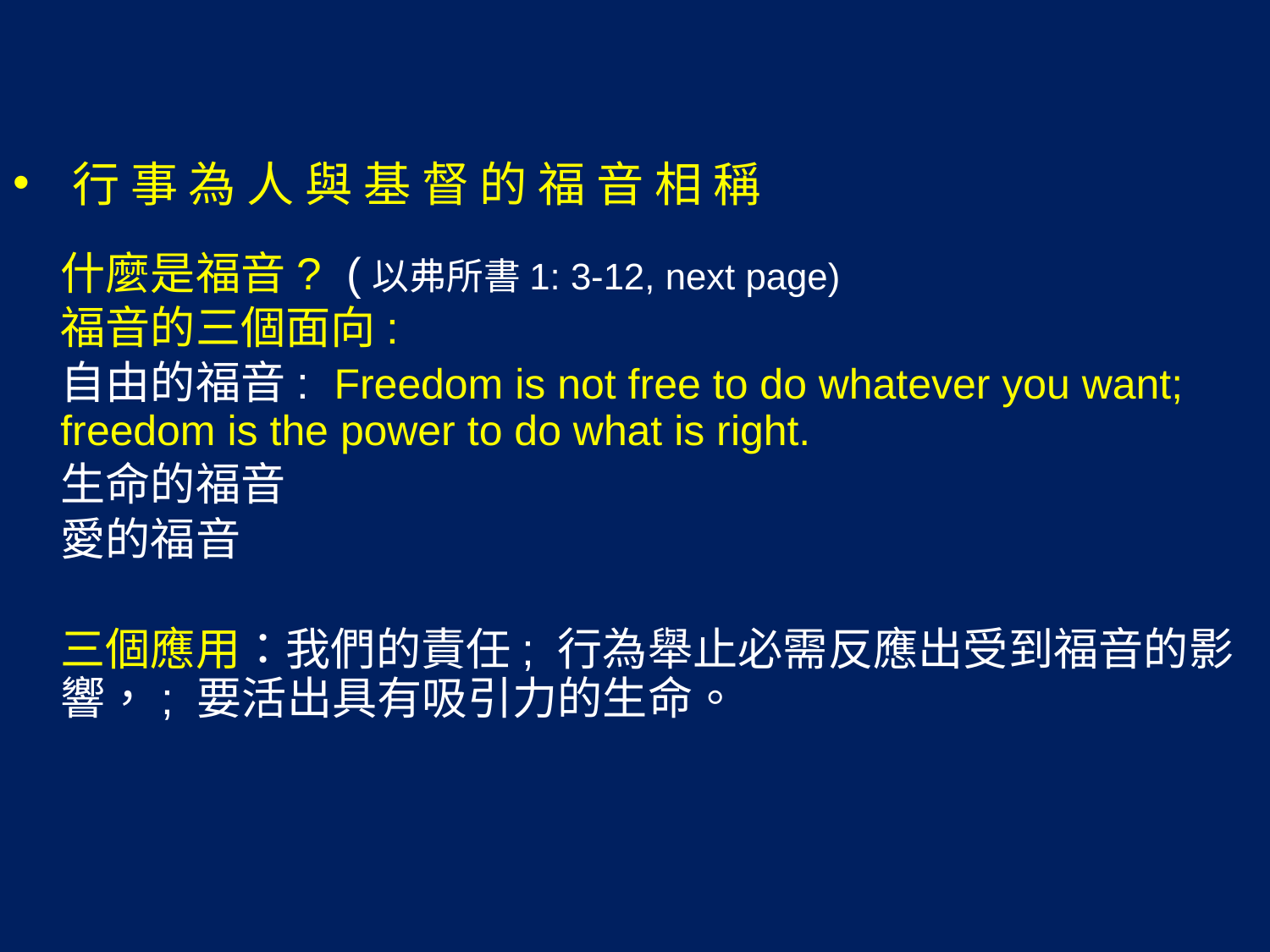

行 事 為 人 與 基 督 的 福 音 相 稱
什麼是福音?  (以弗所書1: 3-12, next page)
福音的三個面向:
自由的福音:  Freedom is not free to do whatever you want; freedom is the power to do what is right.
生命的福音
愛的福音

三個應用：我們的責任; 行為舉止必需反應出受到福音的影響，; 要活出具有吸引力的生命。